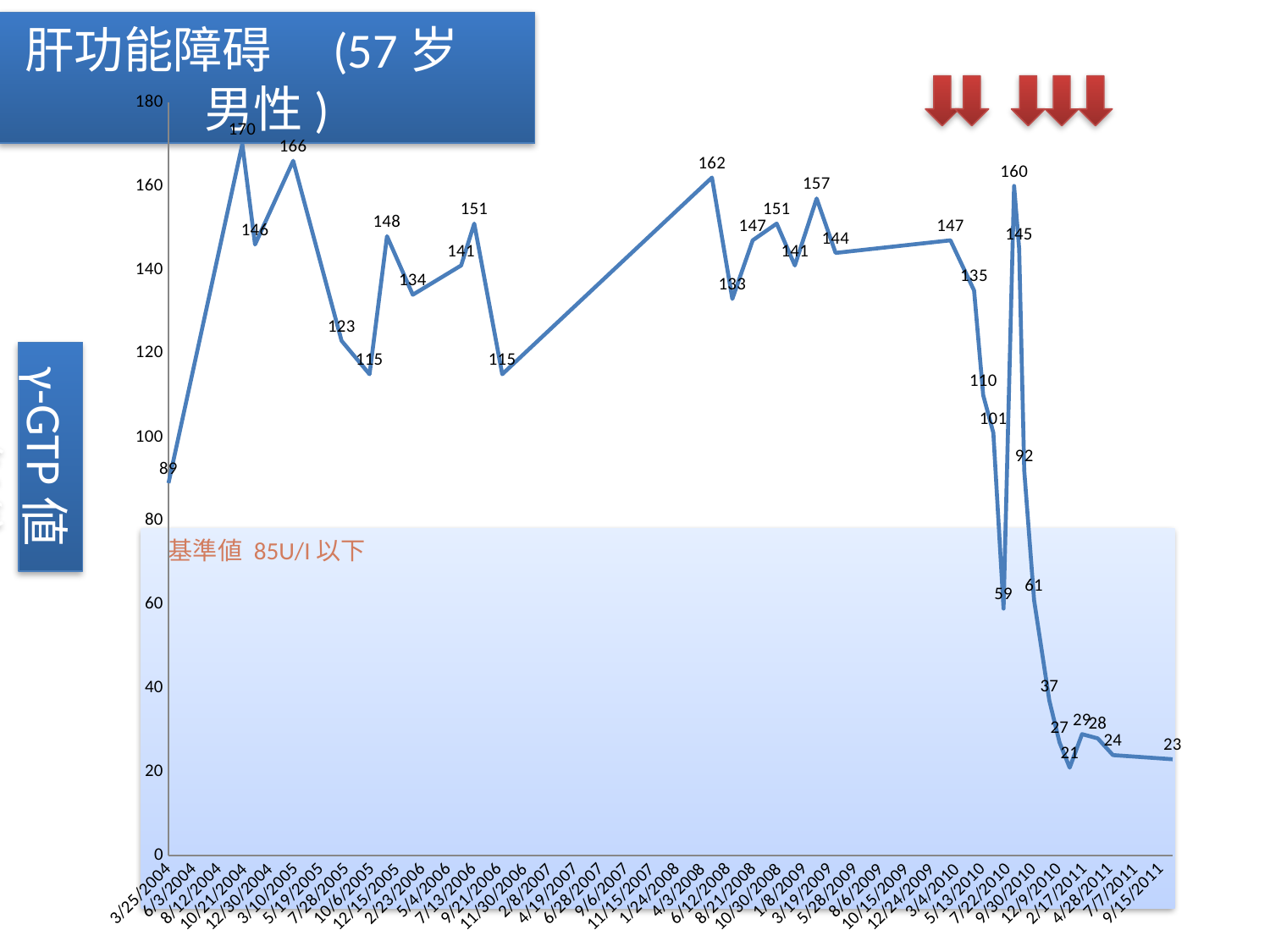

肝功能障碍　(57岁　男性)

### Chart

| Category | γ-GTP |
|---|---|
| 38071 | 89.0 |
| 38274 | 170.0 |
| 38309 | 146.0 |
| 38414 | 166.0 |
| 38547 | 123.0 |
| 38624 | 115.0 |
| 38672 | 148.0 |
| 38743 | 134.0 |
| 38876 | 141.0 |
| 38989 | 115.0 |
| 38743 | 134.0 |
| 38876 | 141.0 |
| 38912 | 151.0 |
| 39566 | 162.0 |
| 39622 | 133.0 |
| 39678 | 147.0 |
| 39744 | 151.0 |
| 39794 | 141.0 |
| 39854 | 157.0 |
| 39906 | 144.0 |
| 40222 | 147.0 |
| 40287 | 135.0 |
| 40312 | 110.0 |
| 40340 | 101.0 |
| 40368 | 59.0 |
| 40397 | 160.0 |
| 40411 | 145.0 |
| 40425 | 92.0 |
| 40452 | 61.0 |
| 40494 | 37.0 |
| 40522 | 27.0 |
| 40550 | 21.0 |
| 40584 | 29.0 |
| 40627 | 28.0 |
| 40669 | 24.0 |
| 40833 | 23.0 |
γ-GTP値　(U/I)
基準値 85U/I以下